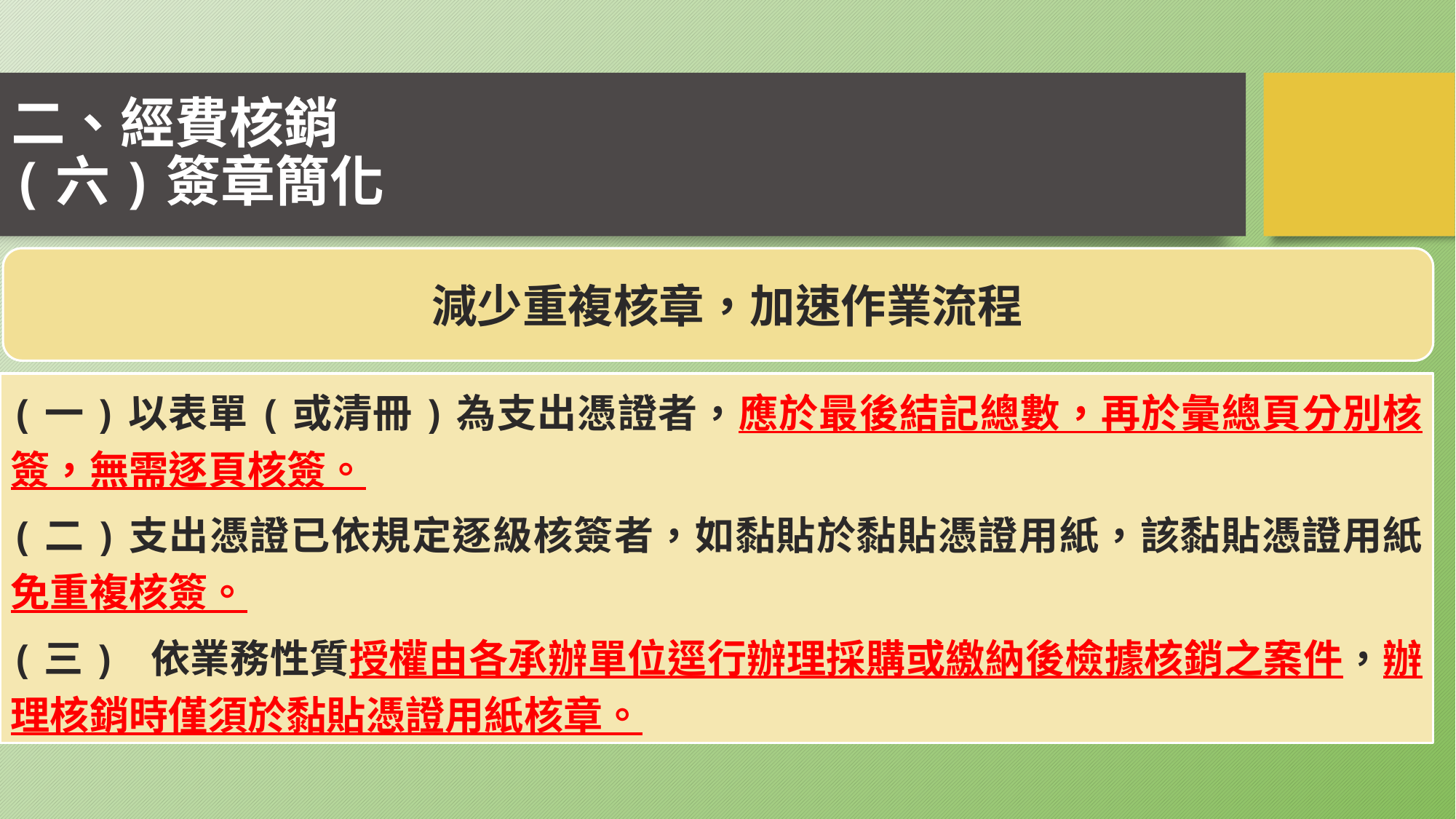

# 二、經費核銷 (六)簽章簡化
 減少重複核章，加速作業流程
(一)以表單(或清冊)為支出憑證者，應於最後結記總數，再於彙總頁分別核簽，無需逐頁核簽。
(二)支出憑證已依規定逐級核簽者，如黏貼於黏貼憑證用紙，該黏貼憑證用紙免重複核簽。
(三) 依業務性質授權由各承辦單位逕行辦理採購或繳納後檢據核銷之案件，辦理核銷時僅須於黏貼憑證用紙核章。